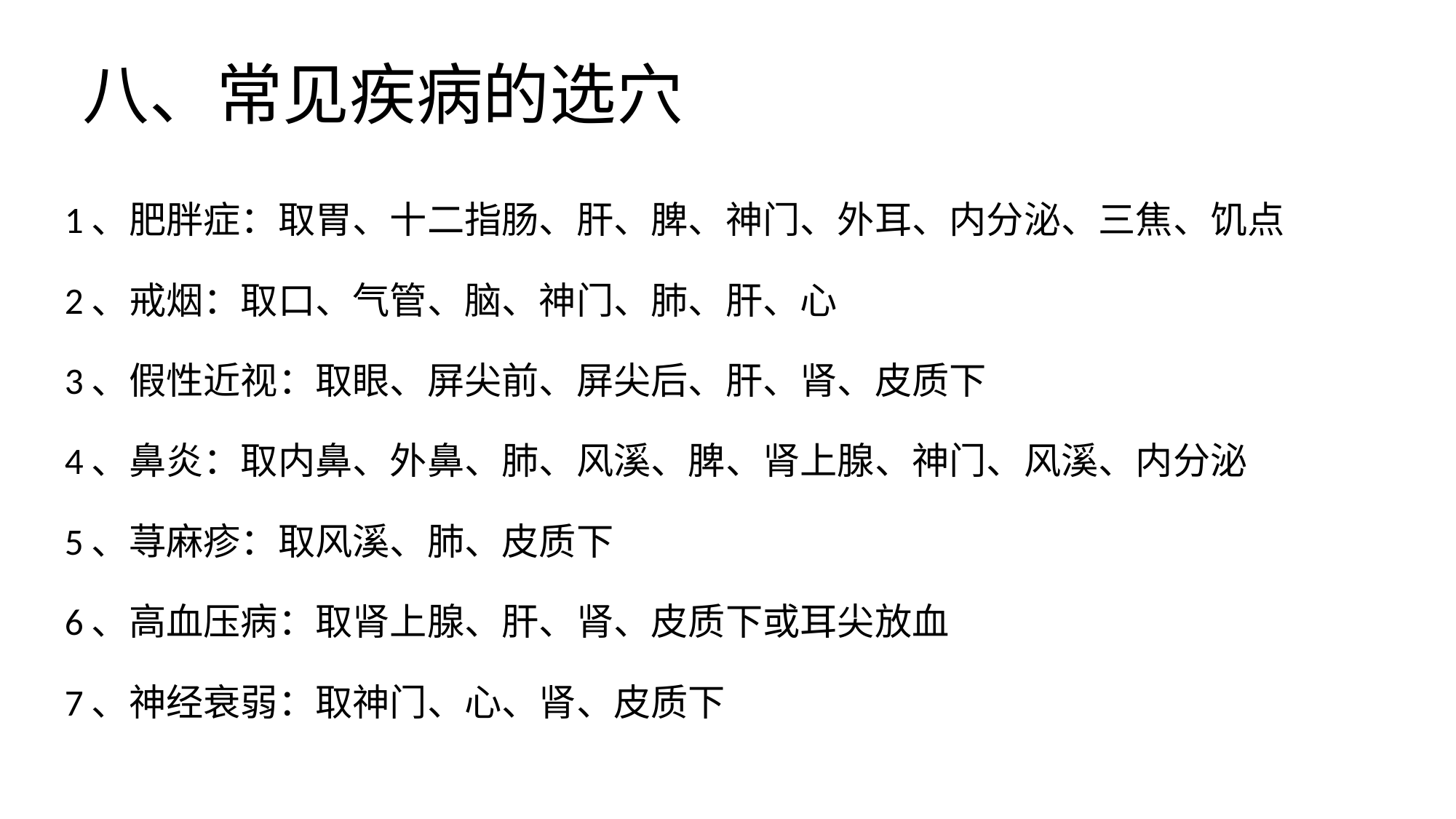

# 八、常见疾病的选穴
1、肥胖症：取胃、十二指肠、肝、脾、神门、外耳、内分泌、三焦、饥点
2、戒烟：取口、气管、脑、神门、肺、肝、心
3、假性近视：取眼、屏尖前、屏尖后、肝、肾、皮质下
4、鼻炎：取内鼻、外鼻、肺、风溪、脾、肾上腺、神门、风溪、内分泌
5、荨麻疹：取风溪、肺、皮质下
6、高血压病：取肾上腺、肝、肾、皮质下或耳尖放血
7、神经衰弱：取神门、心、肾、皮质下